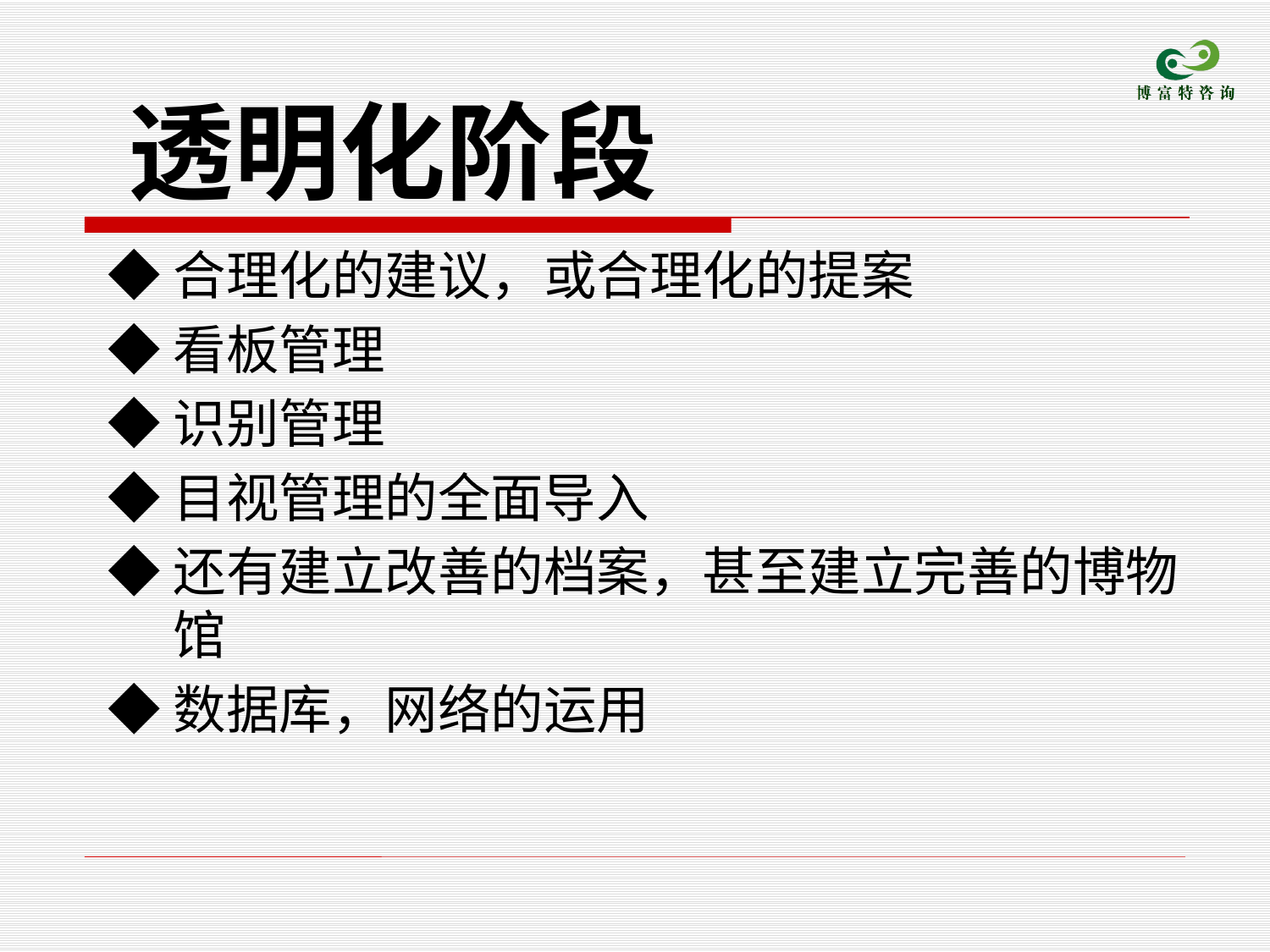

透明化阶段
◆合理化的建议，或合理化的提案
◆看板管理
◆识别管理
◆目视管理的全面导入
◆还有建立改善的档案，甚至建立完善的博物馆
◆数据库，网络的运用
302